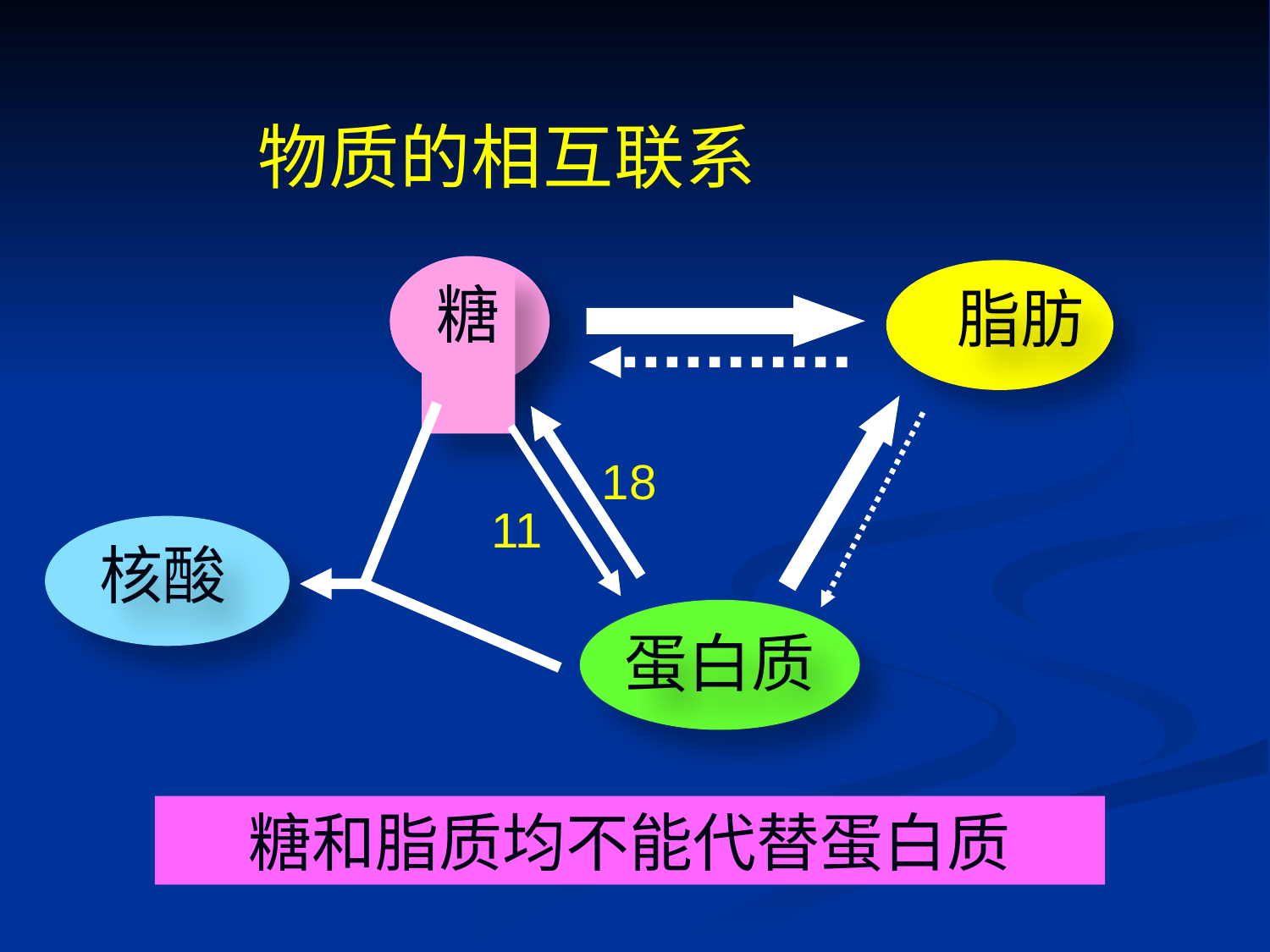

物质的相互联系

糖

脂肪

18

11

核酸

蛋白质
糖和脂质均不能代替蛋白质